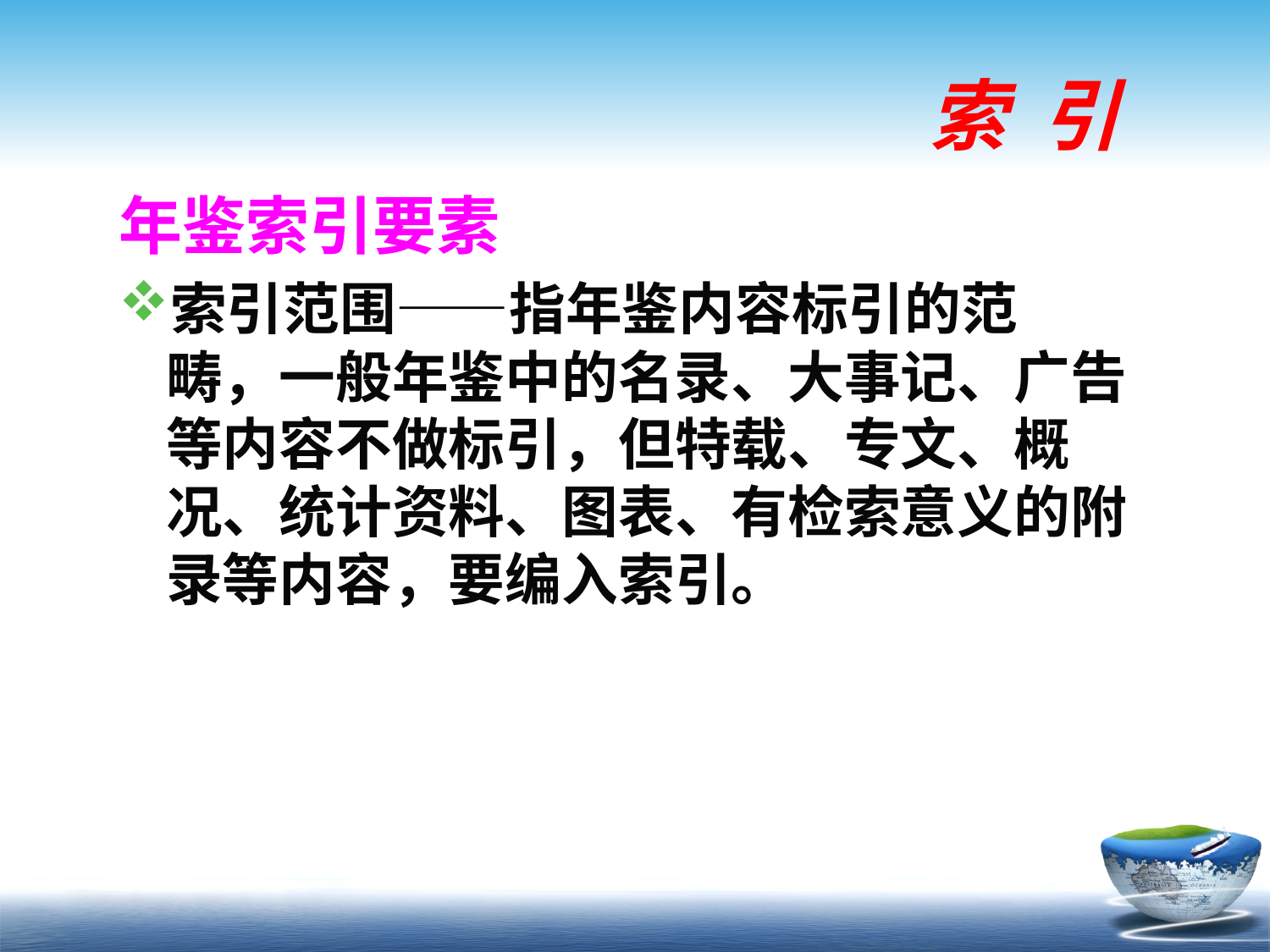

# 索  引
年鉴索引要素
索引范围——指年鉴内容标引的范畴，一般年鉴中的名录、大事记、广告等内容不做标引，但特载、专文、概况、统计资料、图表、有检索意义的附录等内容，要编入索引。